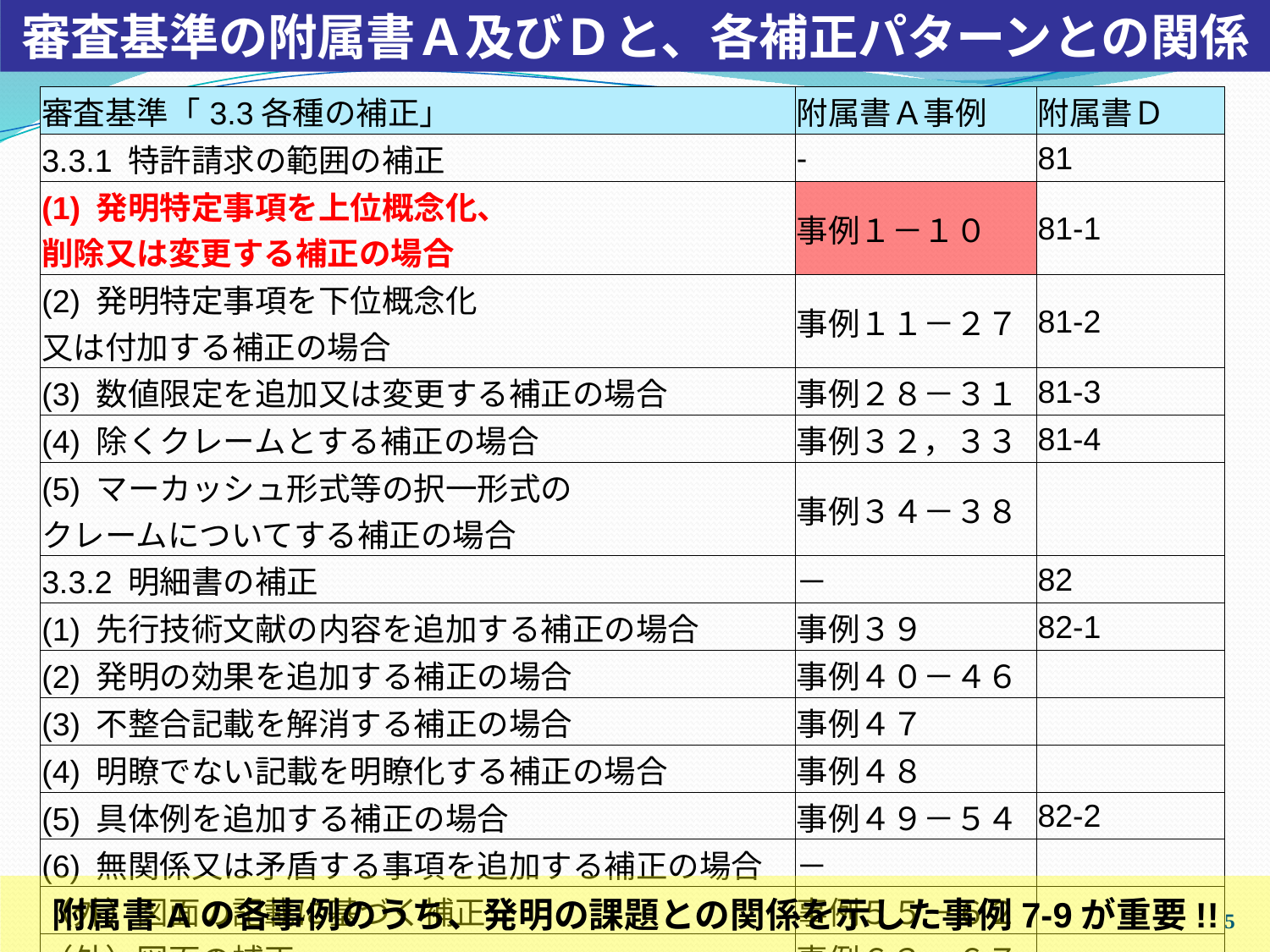

審査基準の附属書Ａ及びＤと、各補正パターンとの関係
| 審査基準「3.3各種の補正」 | 附属書Ａ事例 | 附属書Ｄ |
| --- | --- | --- |
| 3.3.1 特許請求の範囲の補正 | - | 81 |
| (1) 発明特定事項を上位概念化、 削除又は変更する補正の場合 | 事例１－１０ | 81-1 |
| (2) 発明特定事項を下位概念化 又は付加する補正の場合 | 事例１１－２７ | 81-2 |
| (3) 数値限定を追加又は変更する補正の場合 | 事例２８－３１ | 81-3 |
| (4) 除くクレームとする補正の場合 | 事例３２，３３ | 81-4 |
| (5) マーカッシュ形式等の択一形式の クレームについてする補正の場合 | 事例３４－３８ |  |
| 3.3.2 明細書の補正 | － | 82 |
| (1) 先行技術文献の内容を追加する補正の場合 | 事例３９ | 82-1 |
| (2) 発明の効果を追加する補正の場合 | 事例４０－４６ |  |
| (3) 不整合記載を解消する補正の場合 | 事例４７ |  |
| (4) 明瞭でない記載を明瞭化する補正の場合 | 事例４８ |  |
| (5) 具体例を追加する補正の場合 | 事例４９－５４ | 82-2 |
| (6) 無関係又は矛盾する事項を追加する補正の場合 | － |  |
| （外）図面の記載に基づく補正 | 事例５５－６２ |  |
| （外）図面の補正 | 事例６３－６７ |  |
附属書Aの各事例のうち、発明の課題との関係を示した事例7-9が重要!!
5